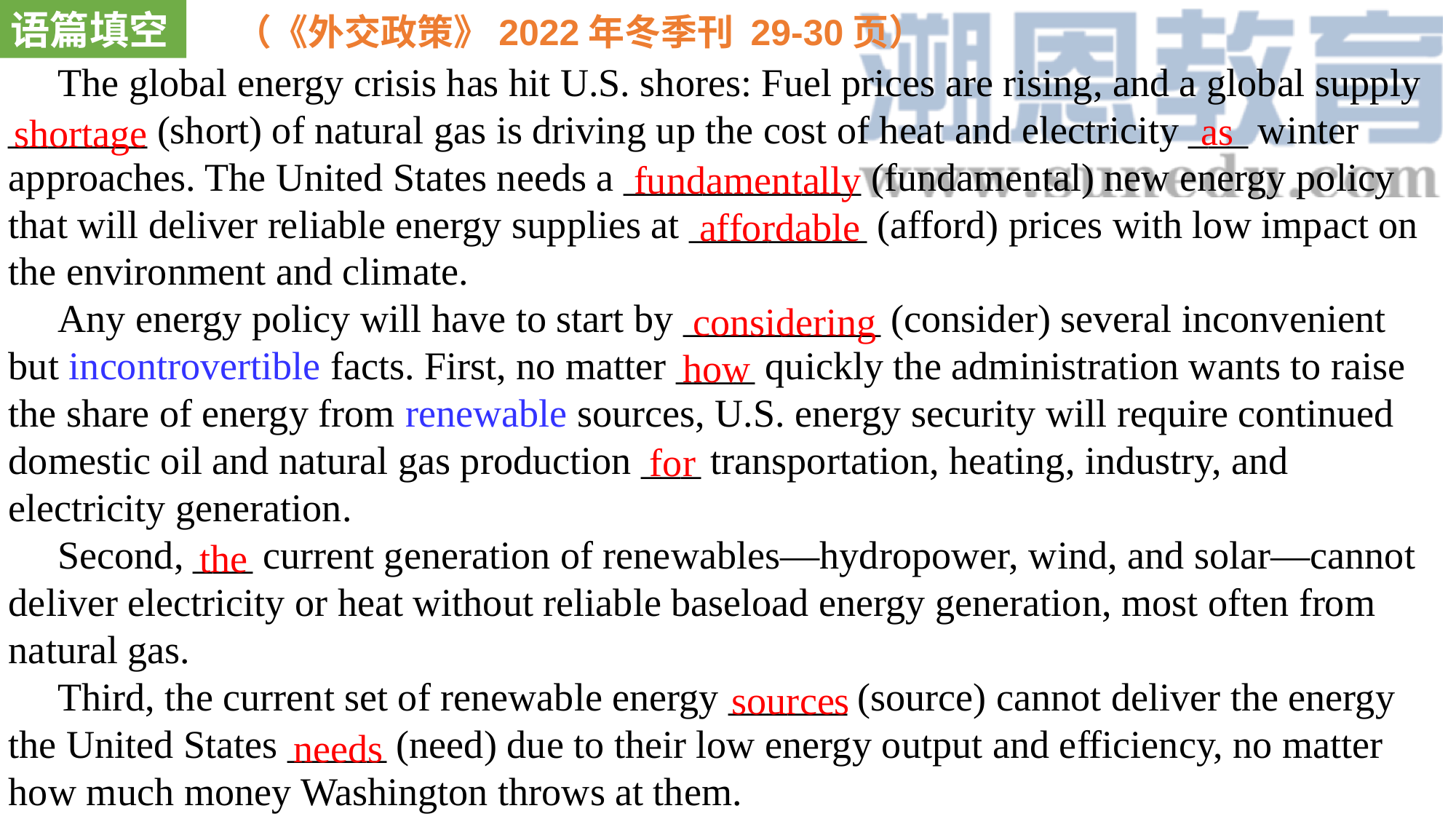

语篇填空
（《外交政策》2022年冬季刊 29-30页）
     The global energy crisis has hit U.S. shores: Fuel prices are rising, and a global supply _______ (short) of natural gas is driving up the cost of heat and electricity ___ winter approaches. The United States needs a ____________ (fundamental) new energy policy that will deliver reliable energy supplies at _________ (afford) prices with low impact on the environment and climate.
     Any energy policy will have to start by __________ (consider) several inconvenient but incontrovertible facts. First, no matter ____ quickly the administration wants to raise the share of energy from renewable sources, U.S. energy security will require continued domestic oil and natural gas production ___ transportation, heating, industry, and electricity generation.
     Second, ___ current generation of renewables—hydropower, wind, and solar—cannot deliver electricity or heat without reliable baseload energy generation, most often from natural gas.
     Third, the current set of renewable energy ______ (source) cannot deliver the energy the United States _____ (need) due to their low energy output and efficiency, no matter how much money Washington throws at them.
as
shortage
fundamentally
affordable
considering
how
for
the
sources
needs